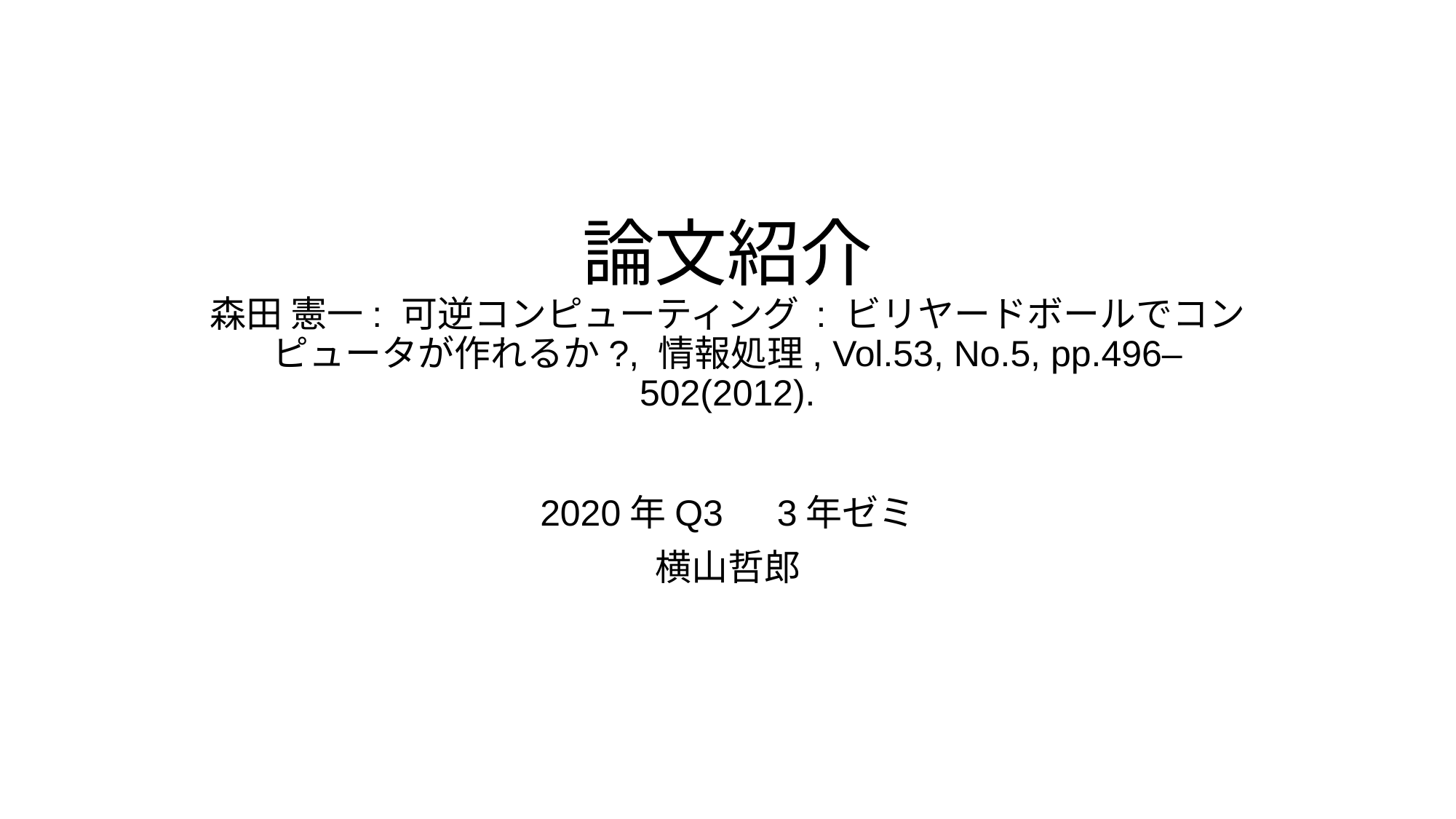

# 論文紹介 森田 憲一: 可逆コンピューティング : ビリヤードボールでコンピュータが作れるか?, 情報処理, Vol.53, No.5, pp.496–502(2012).

2020年Q3　3年ゼミ
横山哲郎